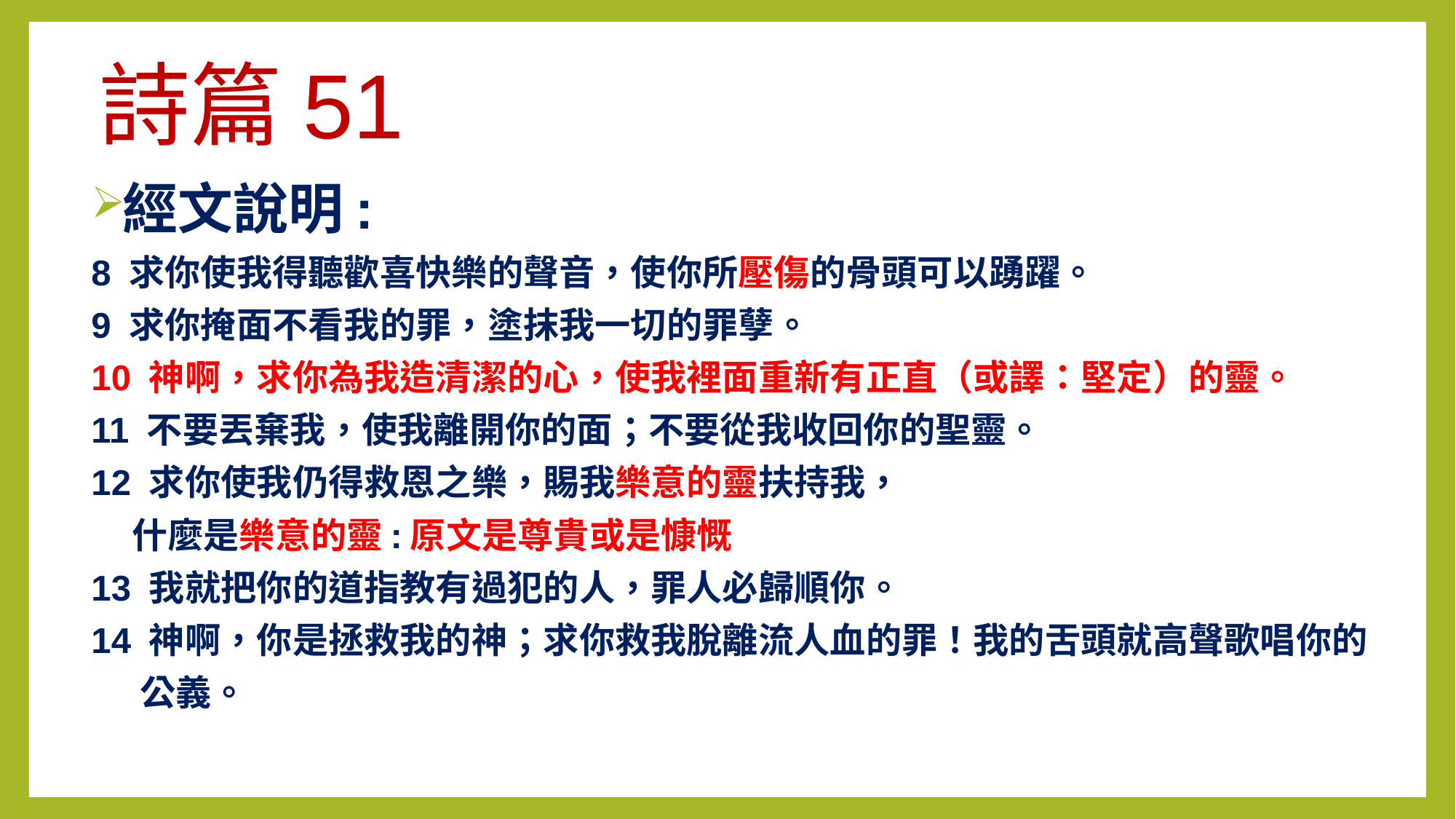

# 詩篇51
經文說明:
8 求你使我得聽歡喜快樂的聲音，使你所壓傷的骨頭可以踴躍。
9 求你掩面不看我的罪，塗抹我一切的罪孽。
10 神啊，求你為我造清潔的心，使我裡面重新有正直（或譯：堅定）的靈。
11 不要丟棄我，使我離開你的面；不要從我收回你的聖靈。
12 求你使我仍得救恩之樂，賜我樂意的靈扶持我，
    什麼是樂意的靈:原文是尊貴或是慷慨
13 我就把你的道指教有過犯的人，罪人必歸順你。
14 神啊，你是拯救我的神；求你救我脫離流人血的罪！我的舌頭就高聲歌唱你的
     公義。